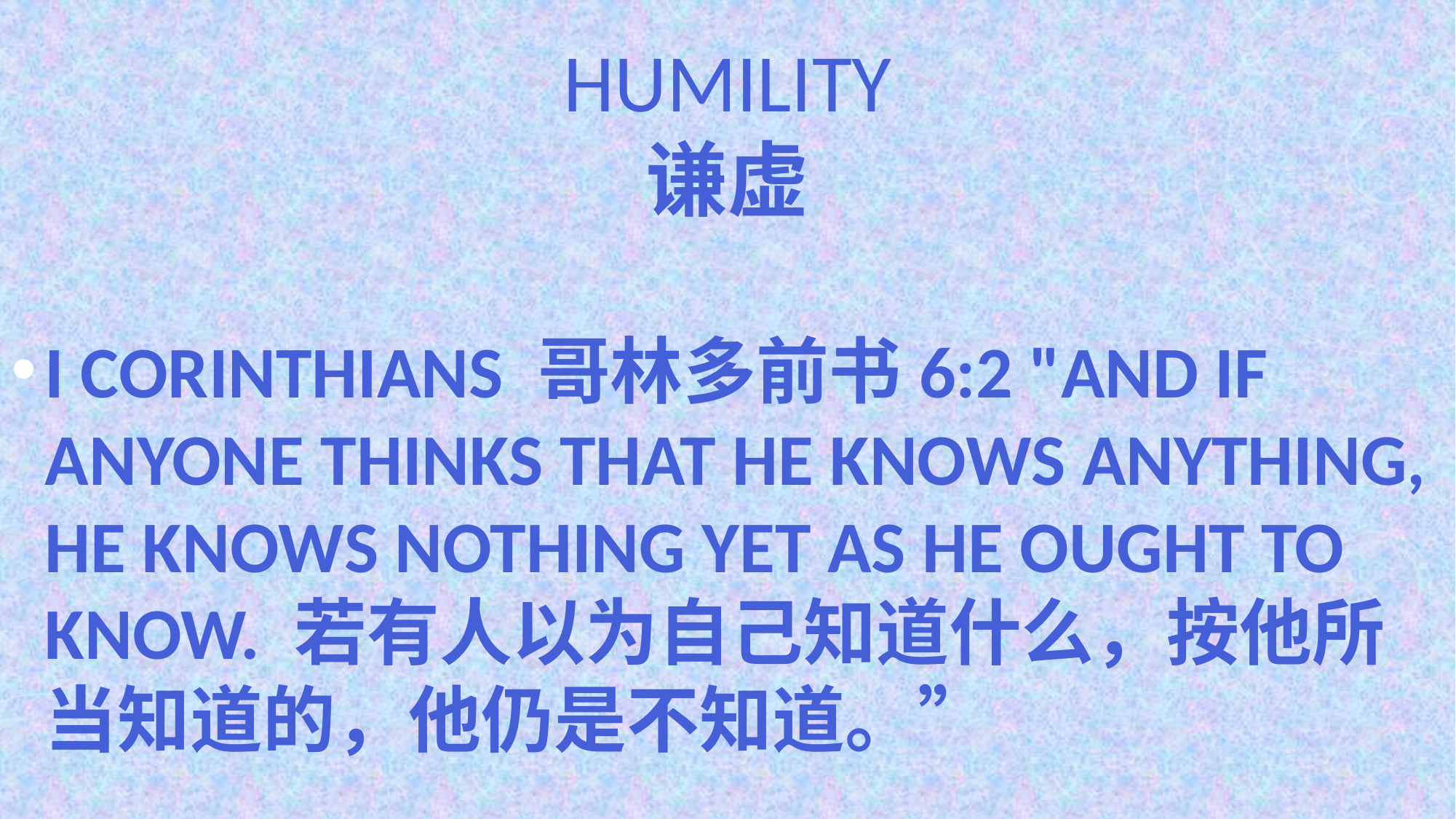

# Humility 谦虚
I CORINTHIANS 哥林多前书6:2 "AND IF ANYONE THINKS THAT HE KNOWS ANYTHING, HE KNOWS NOTHING YET AS HE OUGHT TO KNOW. 若有人以为自己知道什么，按他所当知道的，他仍是不知道。”